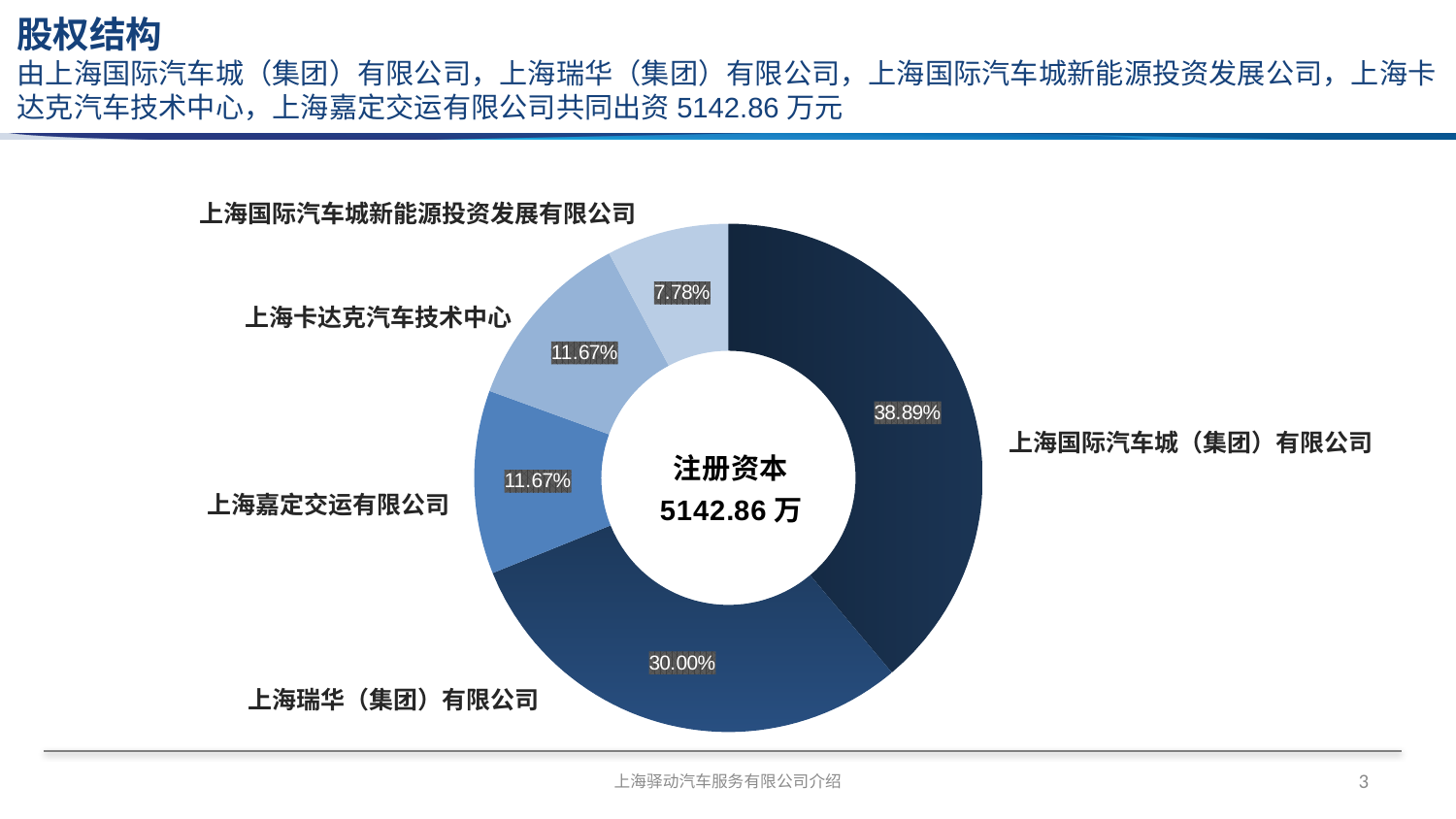

股权结构
由上海国际汽车城（集团）有限公司，上海瑞华（集团）有限公司，上海国际汽车城新能源投资发展公司，上海卡达克汽车技术中心，上海嘉定交运有限公司共同出资5142.86万元

### Chart

| Category | 持股比例 |
|---|---|
| 上海国际汽车城（集团）有限公司 | 0.388888672839626 |
| 上海（瑞华）集团有限公司 | 0.300000388888673 |
| 上海卡达克汽车技术中心 | 0.116666601851888 |
| 上海嘉定交运有限公司 | 0.116666601851888 |
| 上海国际汽车城新能源投资发展有限公司 | 0.0777777345679253 |
上海国际汽车城新能源投资发展有限公司
上海卡达克汽车技术中心
上海国际汽车城（集团）有限公司
上海嘉定交运有限公司
上海瑞华（集团）有限公司
上海驿动汽车服务有限公司介绍
3